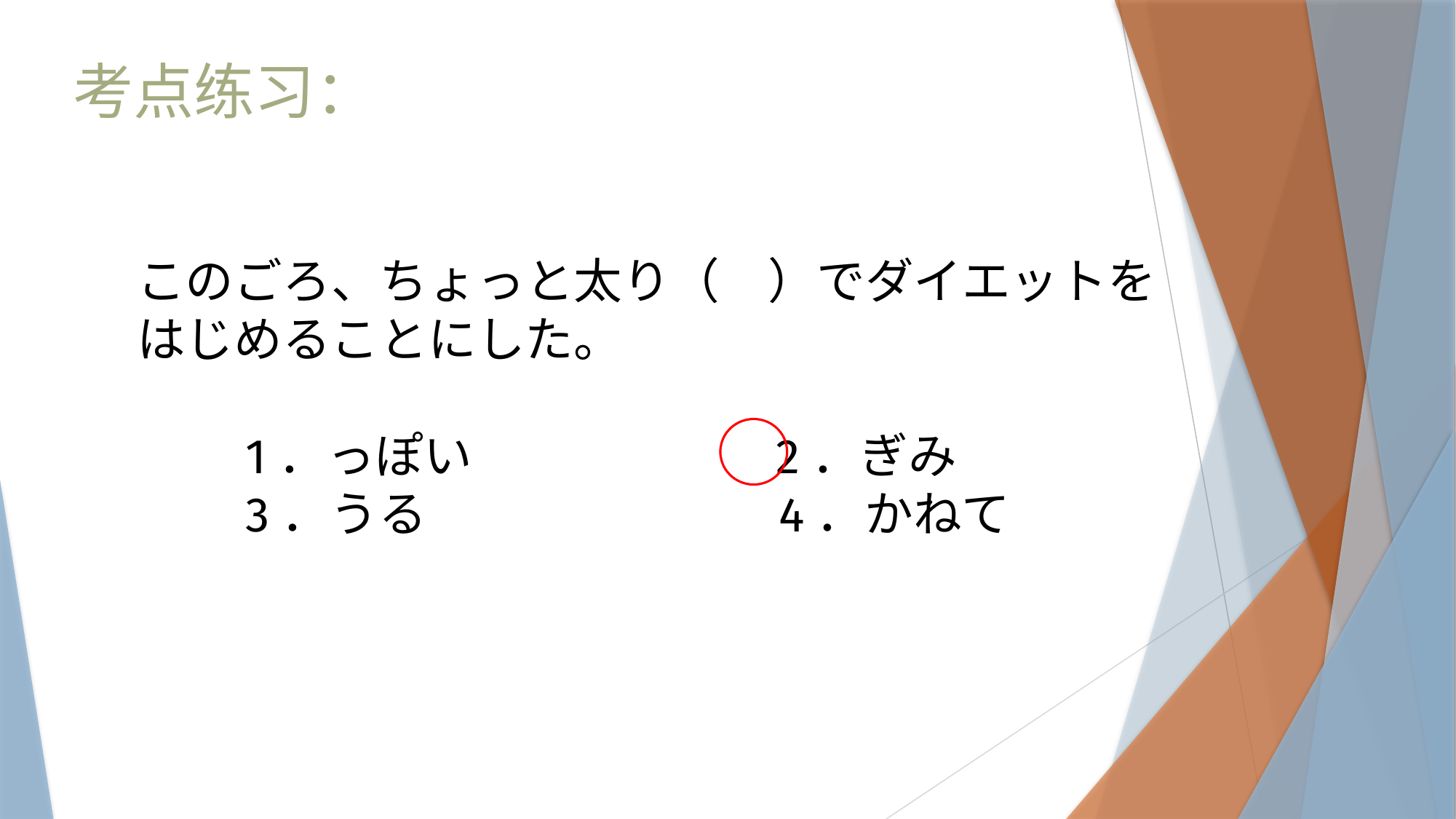

考点练习：
このごろ、ちょっと太り（　）でダイエットを
はじめることにした。

　　1．っぽい　　　　　　2．ぎみ
　　3．うる　　　　　　　4．かねて